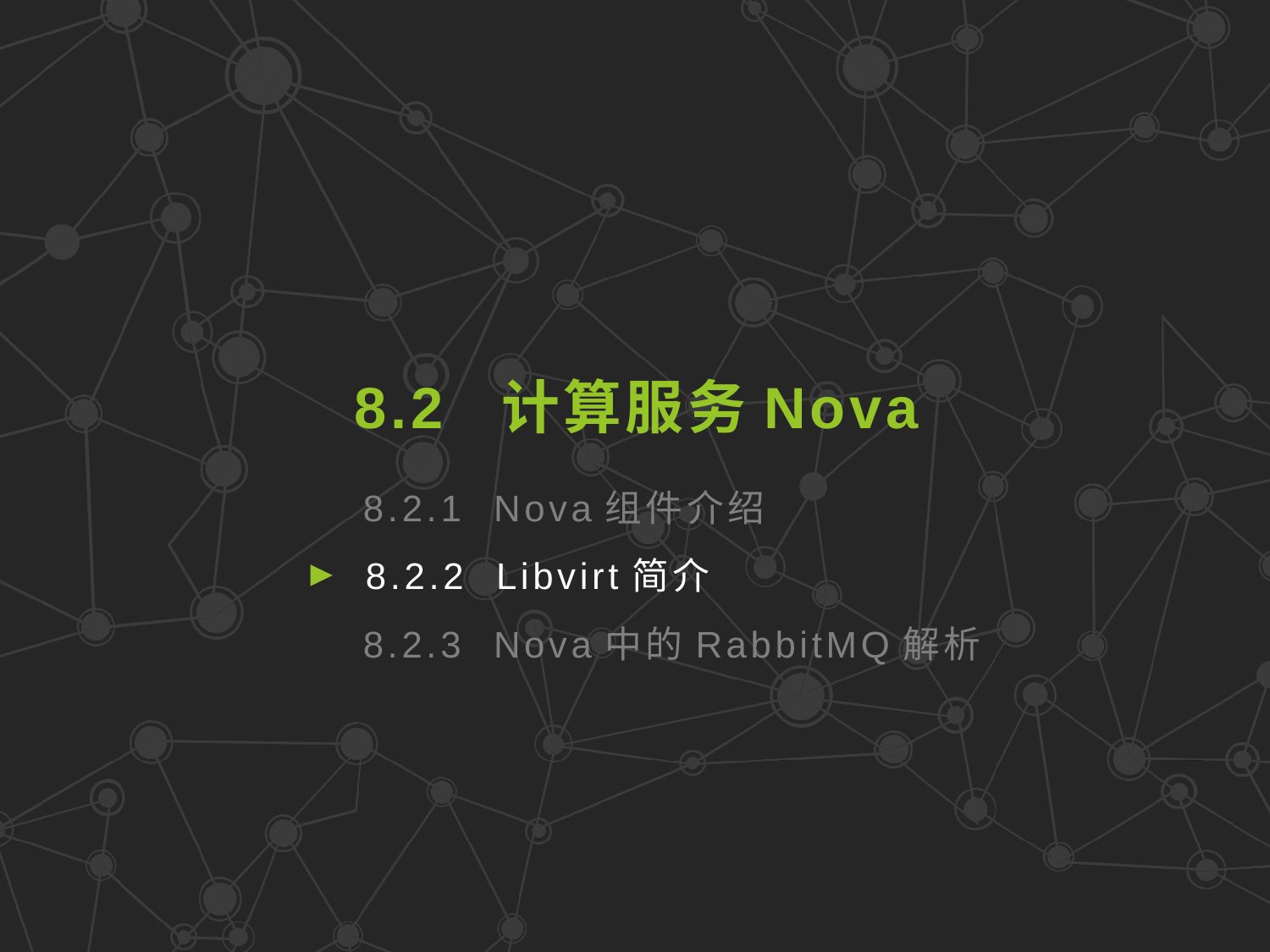

8.2  计算服务Nova
8.2.1  Nova组件介绍
8.2.2  Libvirt简介

8.2.3  Nova中的RabbitMQ解析